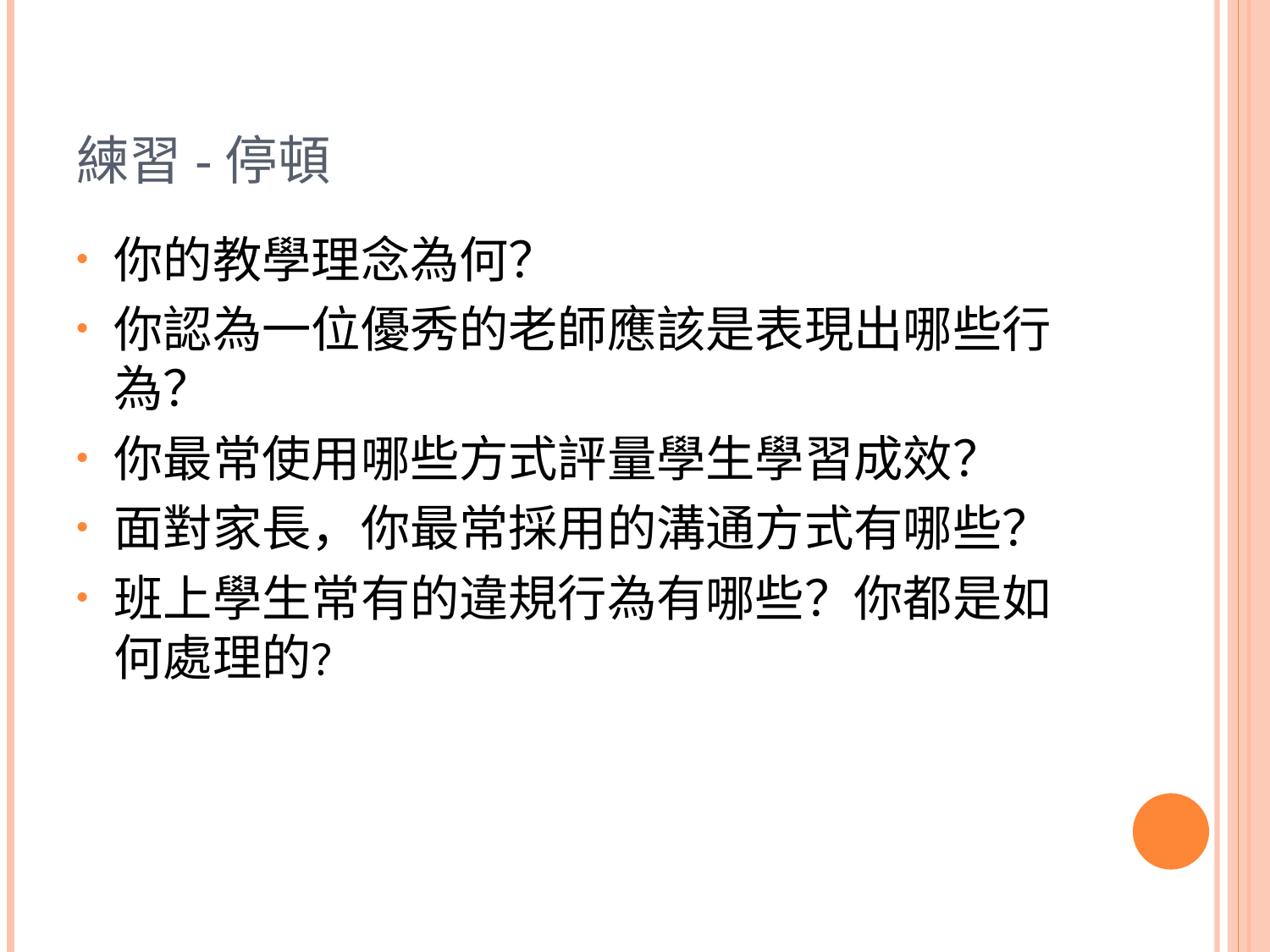

# 練習-停頓
你的教學理念為何？
你認為一位優秀的老師應該是表現出哪些行為？
你最常使用哪些方式評量學生學習成效？
面對家長，你最常採用的溝通方式有哪些？
班上學生常有的違規行為有哪些？你都是如何處理的？